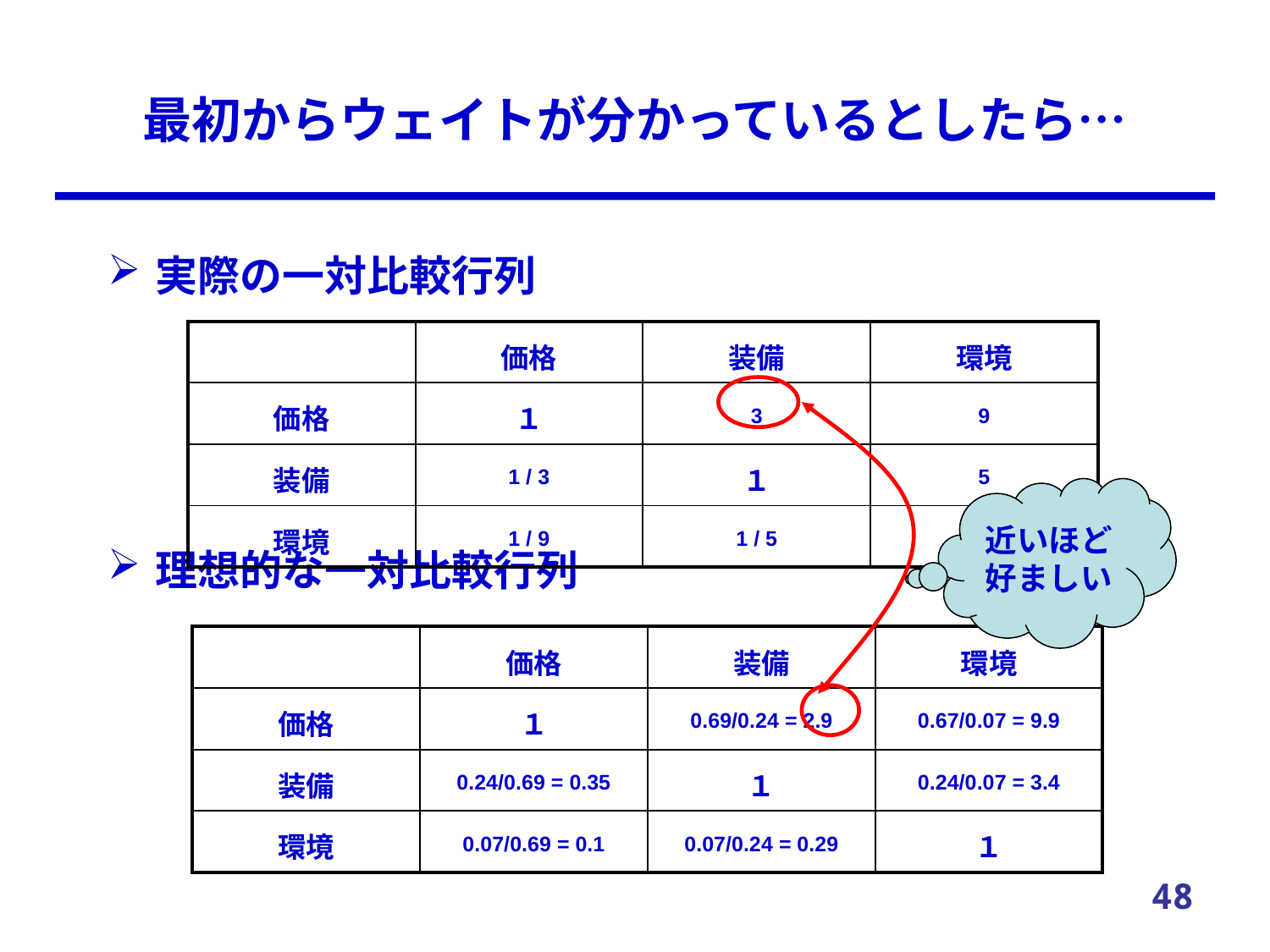

# 最初からウェイトが分かっているとしたら…
実際の一対比較行列

理想的な一対比較行列
|  | 価格 | 装備 | 環境 |
| --- | --- | --- | --- |
| 価格 | １ | 3 | 9 |
| 装備 | 1 / 3 | １ | 5 |
| 環境 | 1 / 9 | 1 / 5 | １ |

近いほど好ましい
|  | 価格 | 装備 | 環境 |
| --- | --- | --- | --- |
| 価格 | １ | 0.69/0.24 = 2.9 | 0.67/0.07 = 9.9 |
| 装備 | 0.24/0.69 = 0.35 | １ | 0.24/0.07 = 3.4 |
| 環境 | 0.07/0.69 = 0.1 | 0.07/0.24 = 0.29 | １ |

48